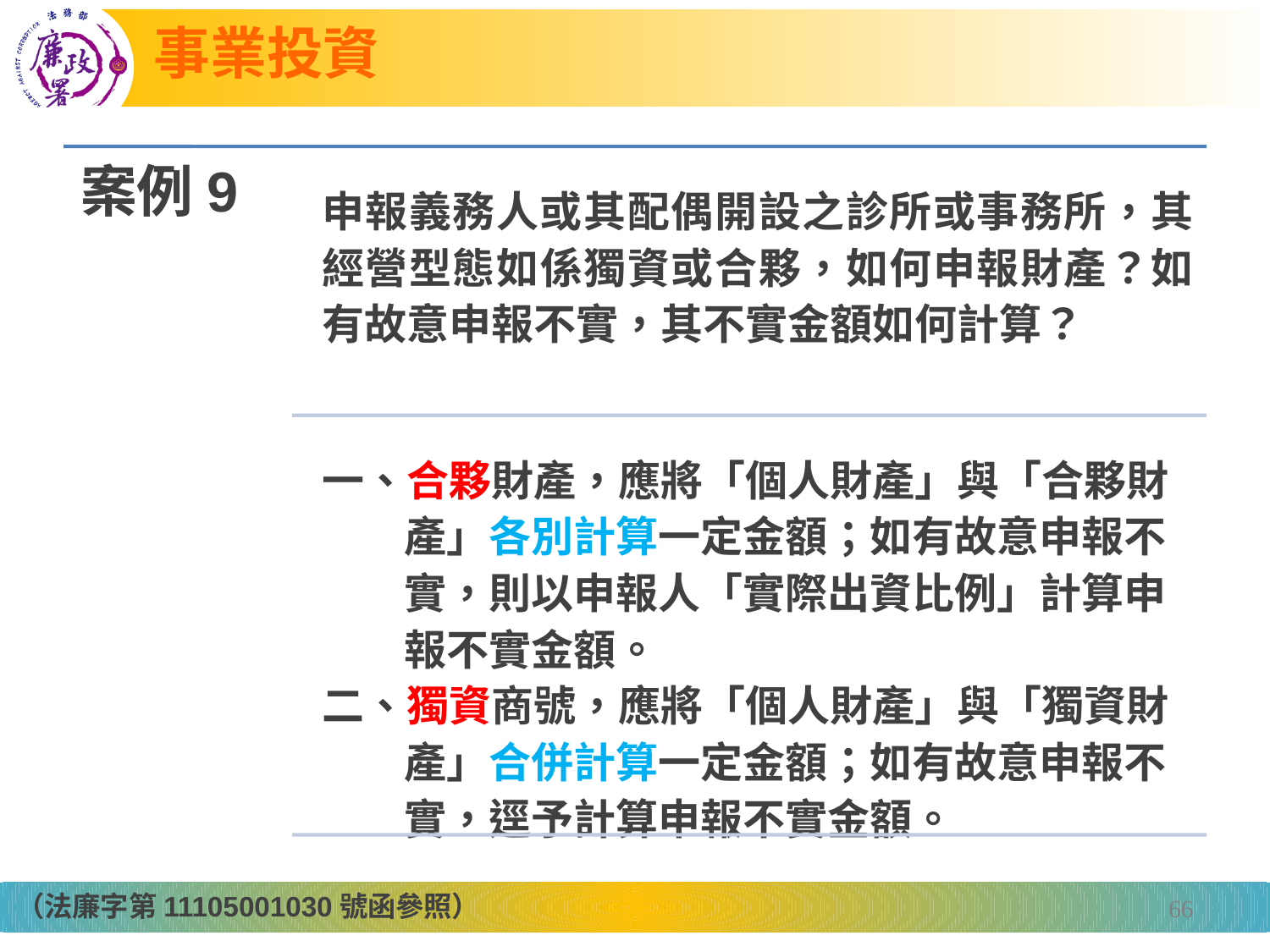

# 事業投資
案例9
申報義務人或其配偶開設之診所或事務所，其經營型態如係獨資或合夥，如何申報財產？如有故意申報不實，其不實金額如何計算？
一、合夥財產，應將「個人財產」與「合夥財產」各別計算一定金額；如有故意申報不實，則以申報人「實際出資比例」計算申報不實金額。
二、獨資商號，應將「個人財產」與「獨資財產」合併計算一定金額；如有故意申報不實，逕予計算申報不實金額。
（法廉字第11105001030號函參照）
66